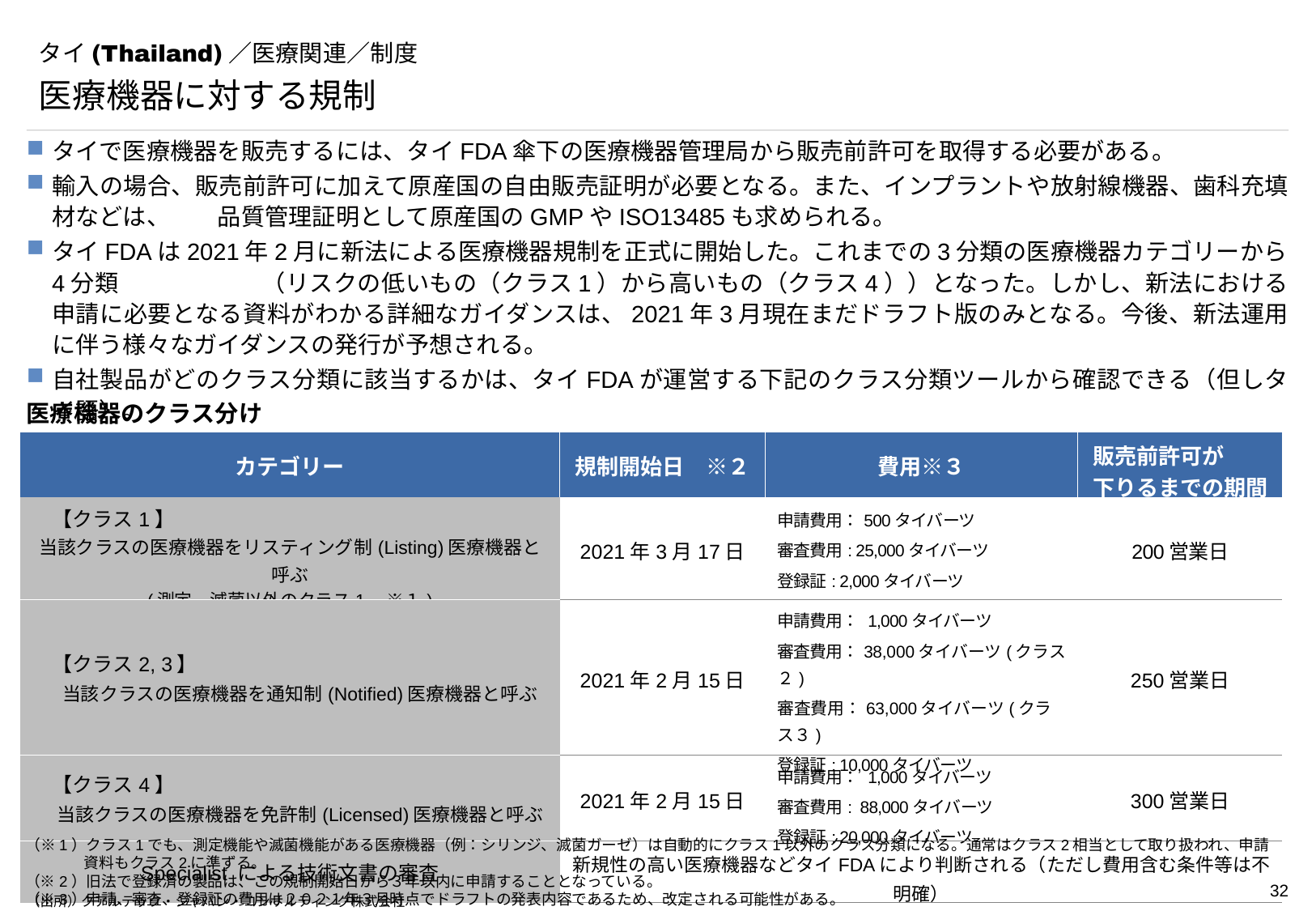

# タイ(Thailand)／医療関連／制度
医療機器に対する規制
タイで医療機器を販売するには、タイFDA傘下の医療機器管理局から販売前許可を取得する必要がある。
輸入の場合、販売前許可に加えて原産国の自由販売証明が必要となる。また、インプラントや放射線機器、歯科充填材などは、　　品質管理証明として原産国のGMPやISO13485も求められる。
タイFDAは2021年2月に新法による医療機器規制を正式に開始した。これまでの3分類の医療機器カテゴリーから4分類　　　　　　（リスクの低いもの（クラス1）から高いもの（クラス4））となった。しかし、新法における申請に必要となる資料がわかる詳細なガイダンスは、2021年3月現在まだドラフト版のみとなる。今後、新法運用に伴う様々なガイダンスの発行が予想される。
自社製品がどのクラス分類に該当するかは、タイFDAが運営する下記のクラス分類ツールから確認できる（但しタイ語）。
　　　http://medeva.fda.moph.go.th/MDC_LISTING/HOME/MDC_QUESTION

医療機器のクラス分け
| カテゴリー | 規制開始日　※２ | 費用※３ | 販売前許可が　　下りるまでの期間 |
| --- | --- | --- | --- |
| 【クラス1】 当該クラスの医療機器をリスティング制(Listing)医療機器と呼ぶ (測定、滅菌以外のクラス1　※１) | 2021年3月17日 | 申請費用：500タイバーツ 審査費用: 25,000タイバーツ 登録証: 2,000タイバーツ | 200営業日 |
| 【クラス2, 3】 　当該クラスの医療機器を通知制(Notified)医療機器と呼ぶ | 2021年2月15日 | 申請費用： 1,000タイバーツ 審査費用：38,000タイバーツ(クラス２) 審査費用：63,000タイバーツ(クラス３) 登録証: 10,000タイバーツ | 250営業日 |
| 【クラス4】 　当該クラスの医療機器を免許制(Licensed)医療機器と呼ぶ | 2021年2月15日 | 申請費用： 1,000タイバーツ 審査費用: 88,000タイバーツ 登録証: 20,000タイバーツ | 300営業日 |
| Specialist による技術文書の審査 | 新規性の高い医療機器などタイFDAにより判断される（ただし費用含む条件等は不明確） | クラス１:25,000タイバーツ クラス２ クラス３ クラス４ |  |
（※1）クラス1でも、測定機能や滅菌機能がある医療機器（例：シリンジ、滅菌ガーゼ）は自動的にクラス1以外のクラス分類になる。通常はクラス2相当として取り扱われ、申請資料もクラス2に準ずる。
（※2）旧法で登録済の製品は、この規制開始日から３年以内に申請することとなっている。
（※3）申請、審査、登録証の費用は２０２１年３月時点でドラフトの発表内容であるため、改定される可能性がある。

（出所）クアルテック・ジャパン・コンサルティング株式会社